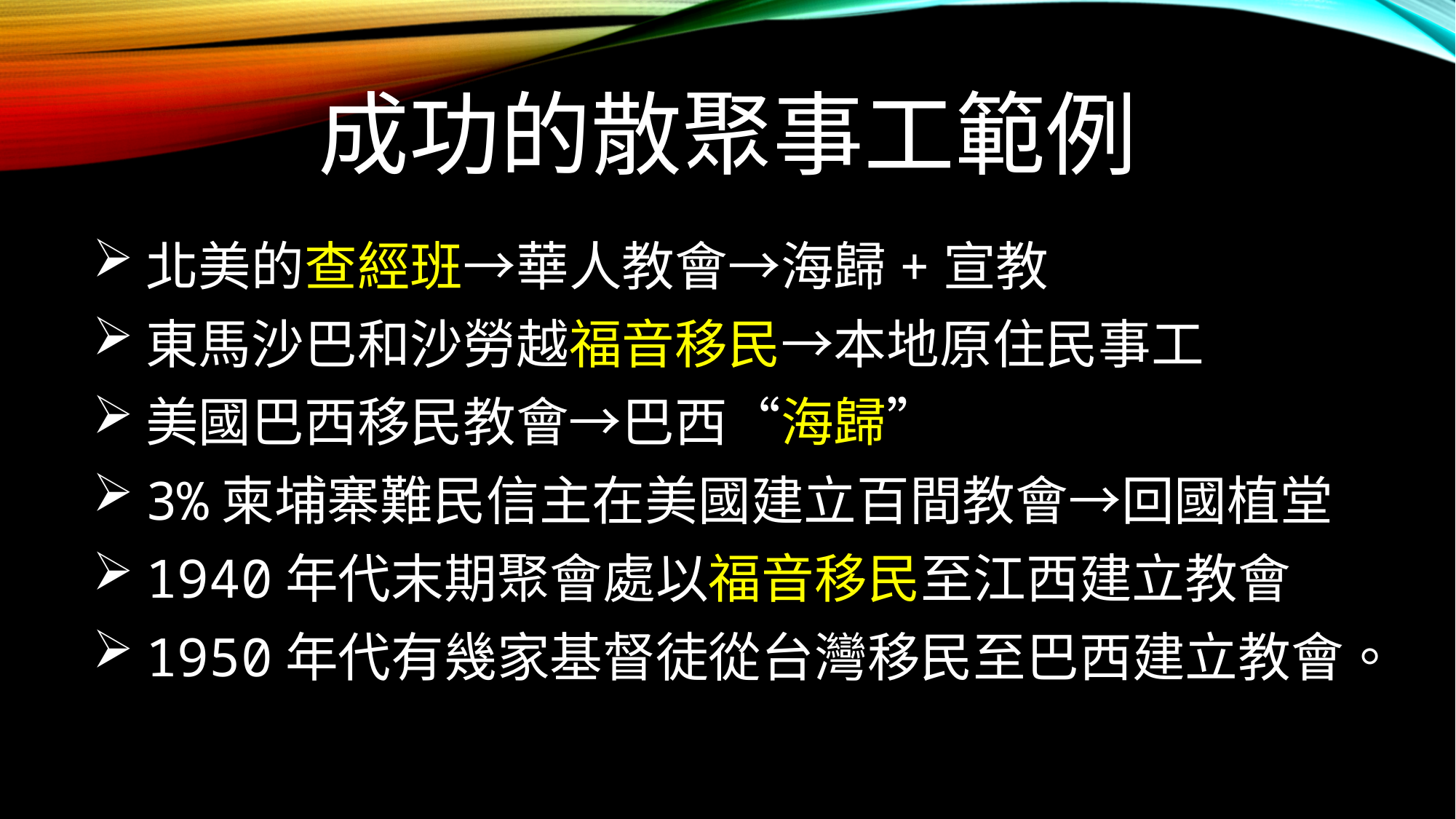

# 成功的散聚事工範例
北美的查經班→華人教會→海歸+宣教
東馬沙巴和沙勞越福音移民→本地原住民事工
美國巴西移民教會→巴西“海歸”
3%柬埔寨難民信主在美國建立百間教會→回國植堂
1940年代末期聚會處以福音移民至江西建立教會
1950年代有幾家基督徒從台灣移民至巴西建立教會。